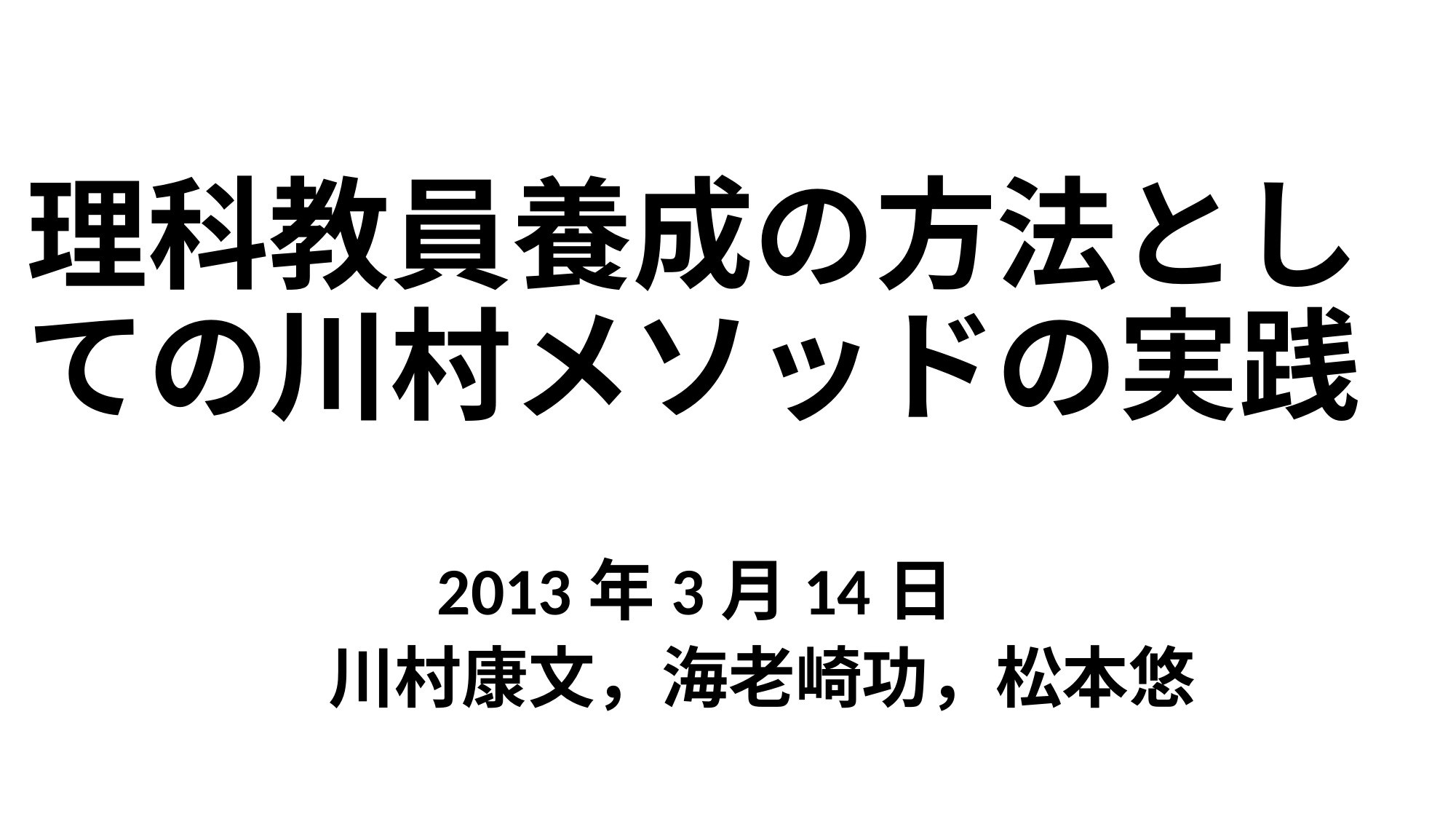

# 理科教員養成の方法としての川村メソッドの実践
2013年3月14日
川村康文，海老崎功，松本悠